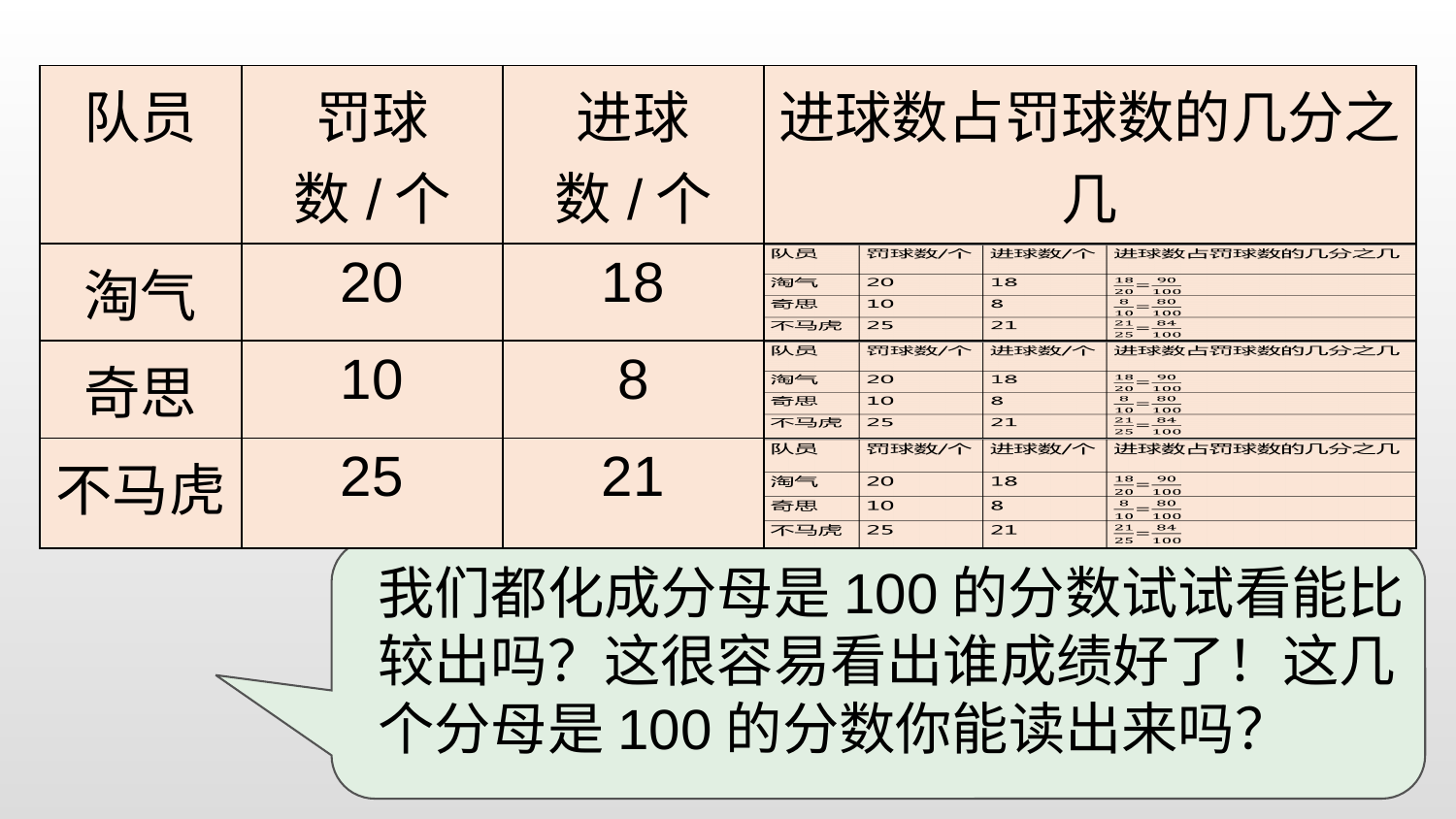

| 队员 | 罚球数/个 | 进球数/个 | 进球数占罚球数的几分之几 |
| --- | --- | --- | --- |
| 淘气 | 20 | 18 |  |
| 奇思 | 10 | 8 |  |
| 不马虎 | 25 | 21 |  |

我们都化成分母是100的分数试试看能比较出吗？这很容易看出谁成绩好了！这几个分母是100的分数你能读出来吗？